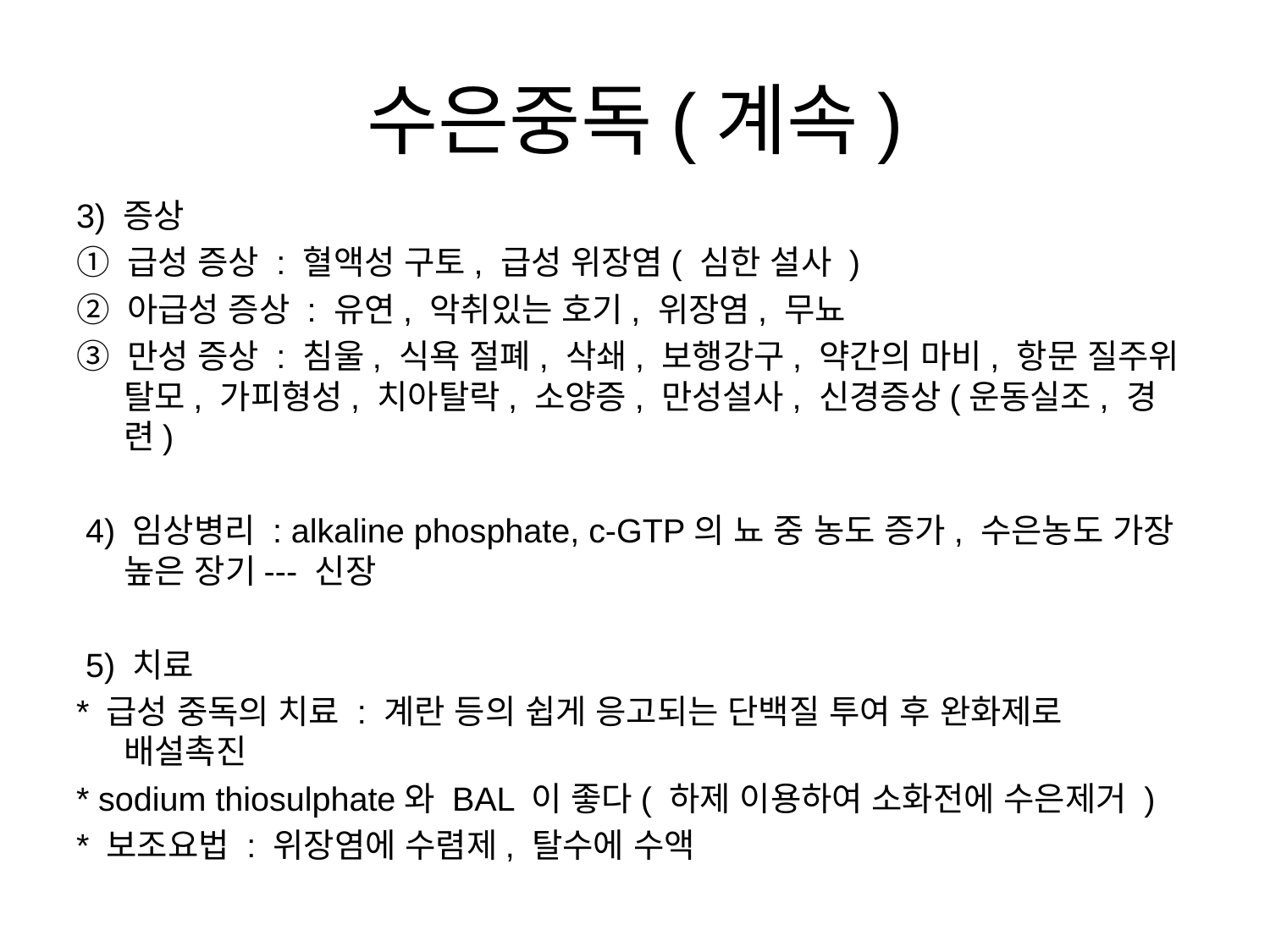

# 수은중독(계속)
3) 증상
① 급성 증상 : 혈액성 구토, 급성 위장염( 심한 설사 )
② 아급성 증상 : 유연, 악취있는 호기, 위장염, 무뇨
③ 만성 증상 : 침울, 식욕 절폐, 삭쇄, 보행강구, 약간의 마비, 항문 질주위 탈모, 가피형성, 치아탈락, 소양증, 만성설사, 신경증상(운동실조, 경련)

 4) 임상병리 : alkaline phosphate, c-GTP의 뇨 중 농도 증가, 수은농도 가장 높은 장기--- 신장

 5) 치료
* 급성 중독의 치료 : 계란 등의 쉽게 응고되는 단백질 투여 후 완화제로 배설촉진
* sodium thiosulphate와 BAL 이 좋다( 하제 이용하여 소화전에 수은제거 )
* 보조요법 : 위장염에 수렴제, 탈수에 수액